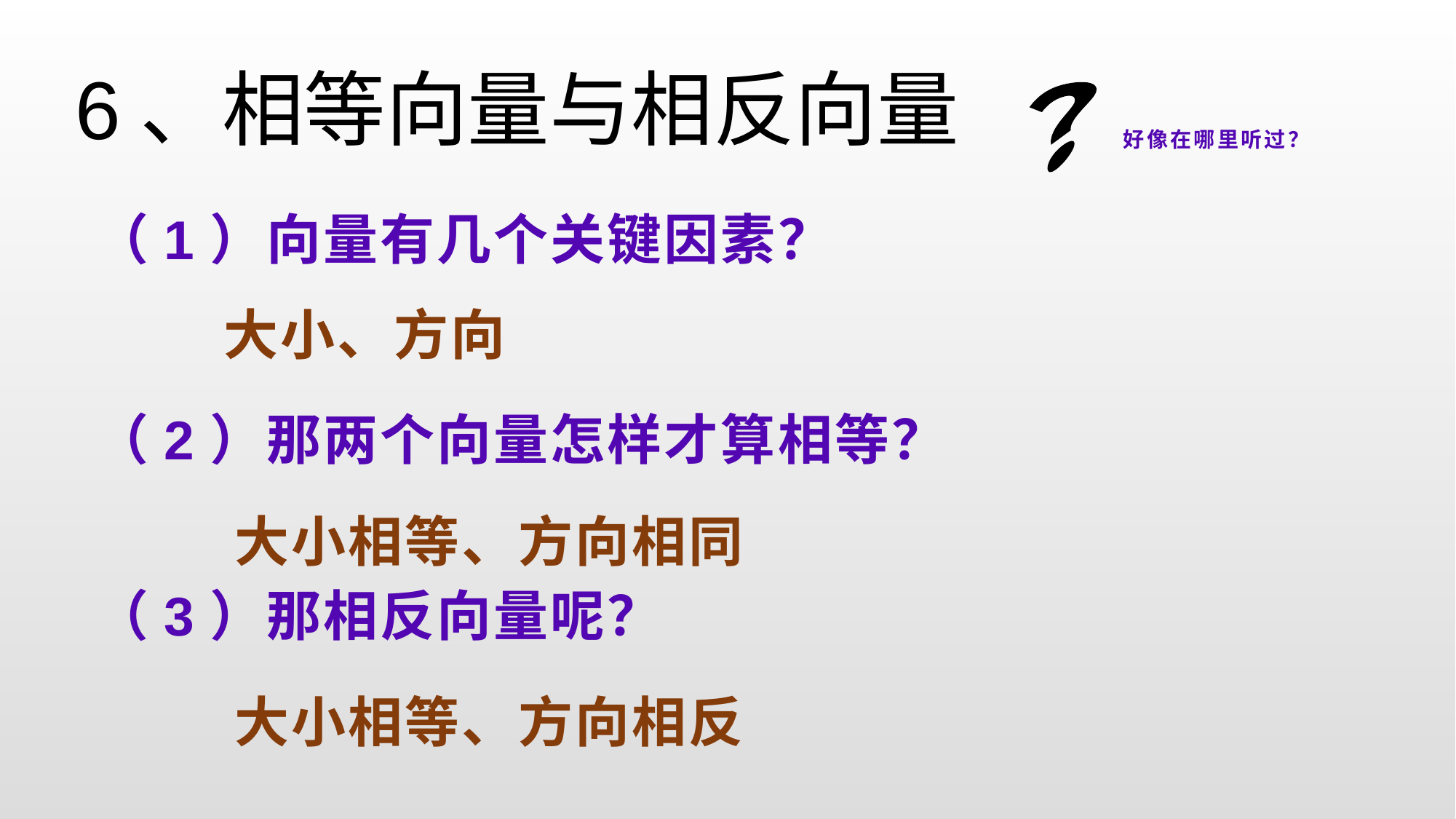

6、相等向量与相反向量
？
好像在哪里听过？
（1）向量有几个关键因素？
大小、方向
（2）那两个向量怎样才算相等？
大小相等、方向相同
（3）那相反向量呢？
大小相等、方向相反